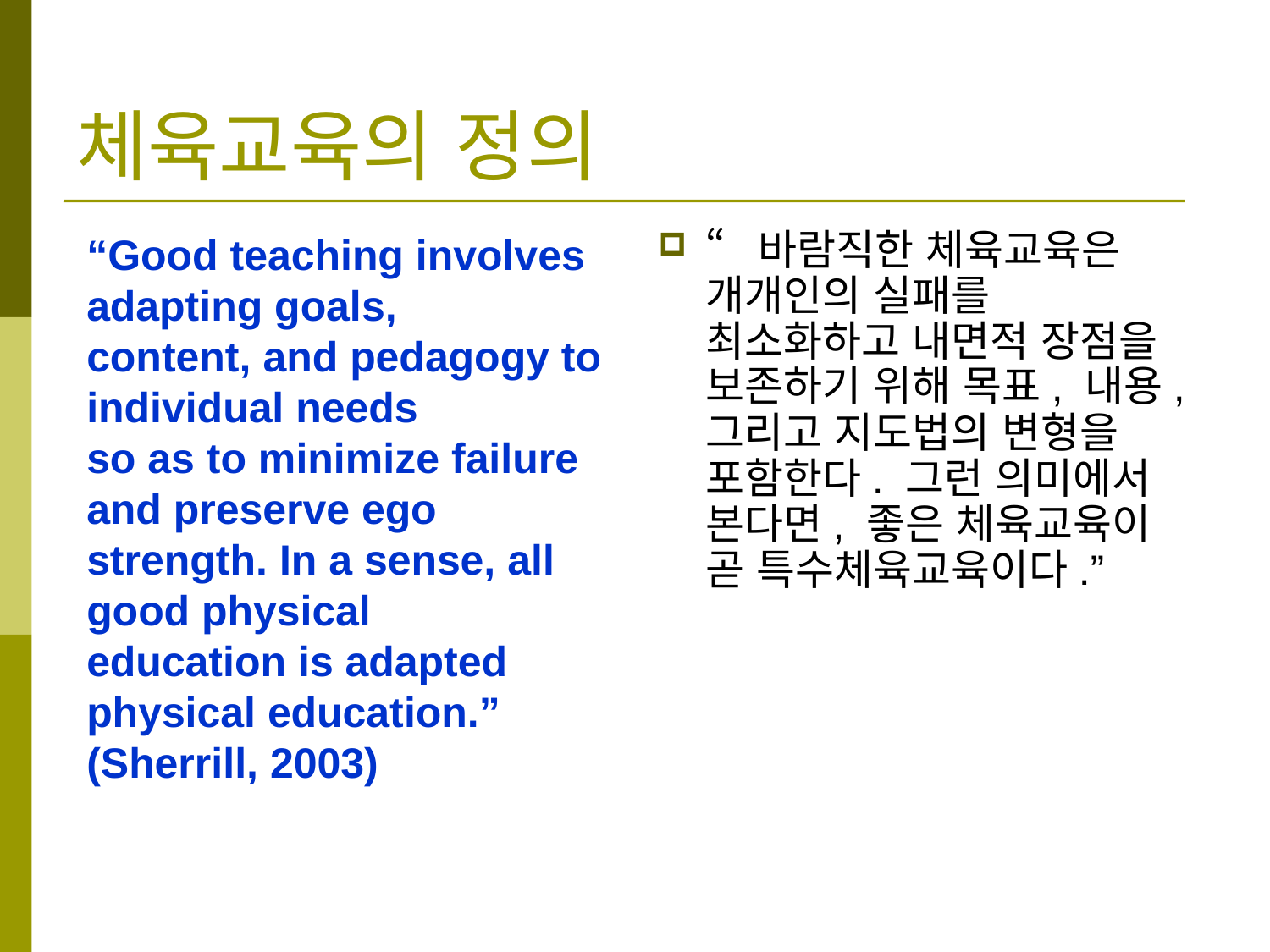

체육교육의 정의

“Good teaching involves adapting goals,
content, and pedagogy to individual needs
so as to minimize failure and preserve ego
strength. In a sense, all good physical
education is adapted physical education.” (Sherrill, 2003)
“바람직한 체육교육은 개개인의 실패를 최소화하고 내면적 장점을 보존하기 위해 목표, 내용, 그리고 지도법의 변형을 포함한다. 그런 의미에서 본다면, 좋은 체육교육이 곧 특수체육교육이다.”